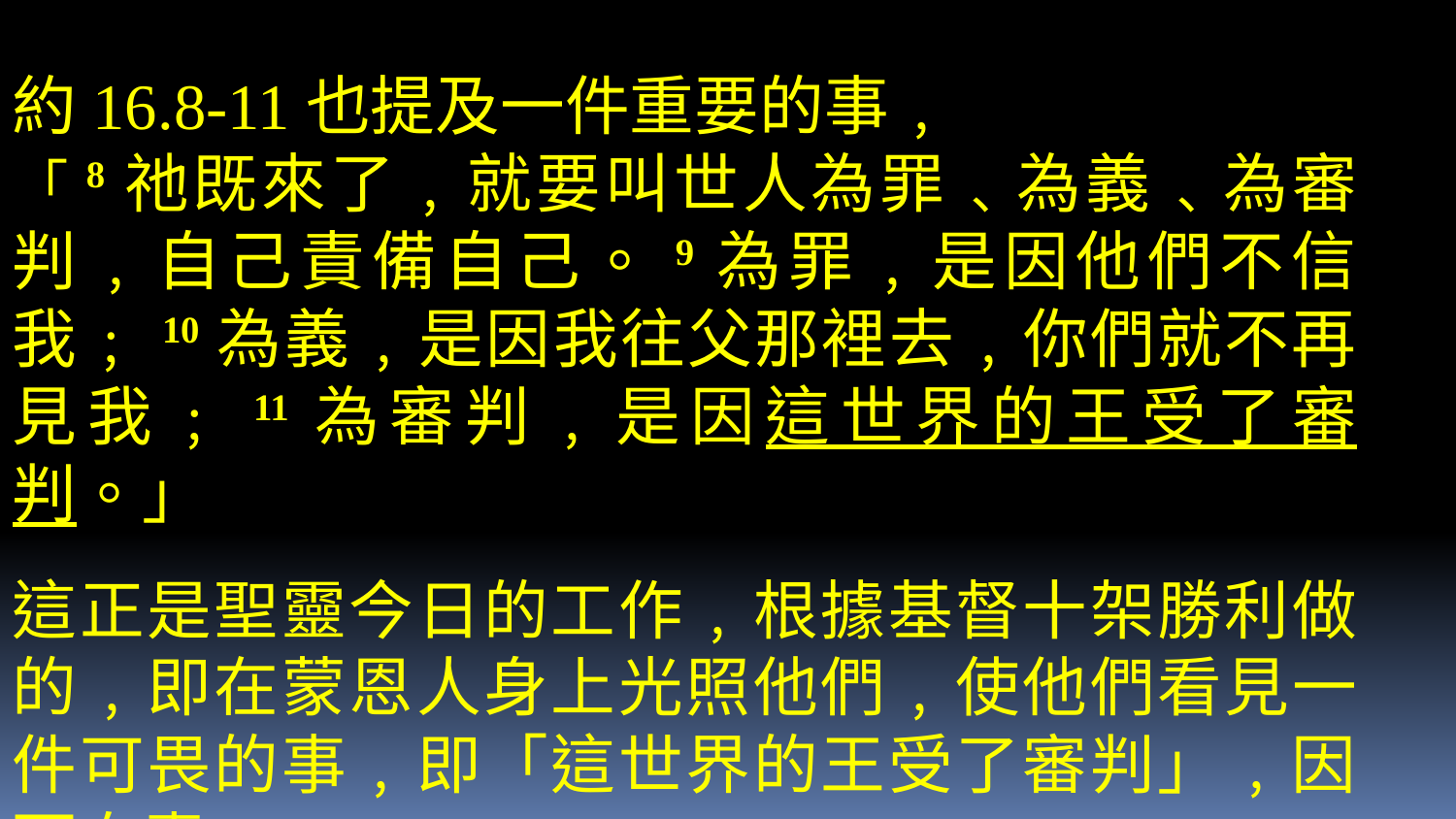

約16.8-11也提及一件重要的事﹐
「8祂既來了﹐就要叫世人為罪﹑為義﹑為審判﹐自己責備自己。9為罪﹐是因他們不信我﹔10為義﹐是因我往父那裡去﹐你們就不再見我﹔11為審判﹐是因這世界的王受了審判。」

這正是聖靈今日的工作﹐根據基督十架勝利做的﹐即在蒙恩人身上光照他們﹐使他們看見一件可畏的事﹐即「這世界的王受了審判」﹐因而自責。